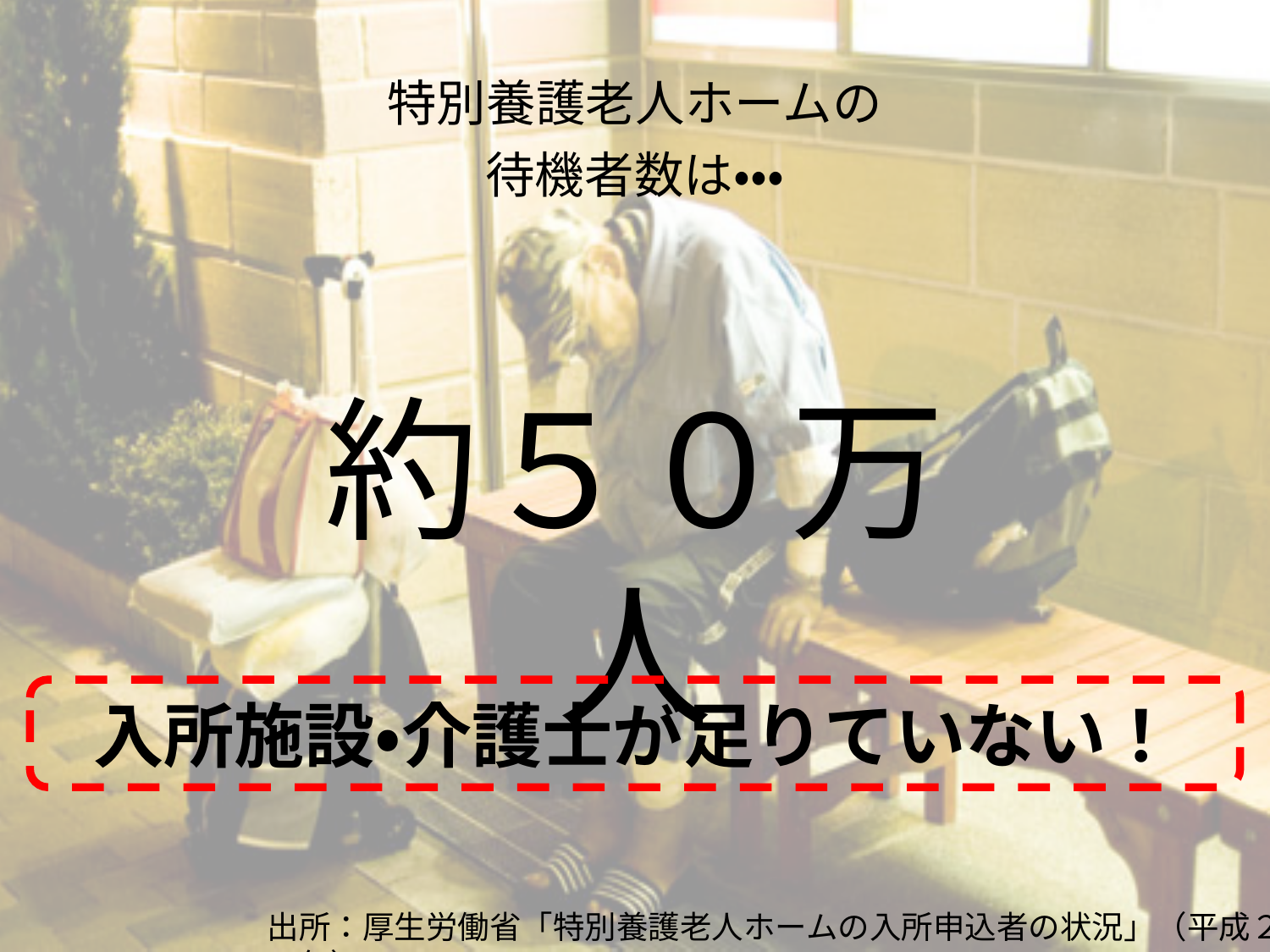

# 特別養護老人ホームの 待機者数は・・・
約５０万人
入所施設・介護士が足りていない！
出所：厚生労働省「特別養護老人ホームの入所申込者の状況」（平成２６年）